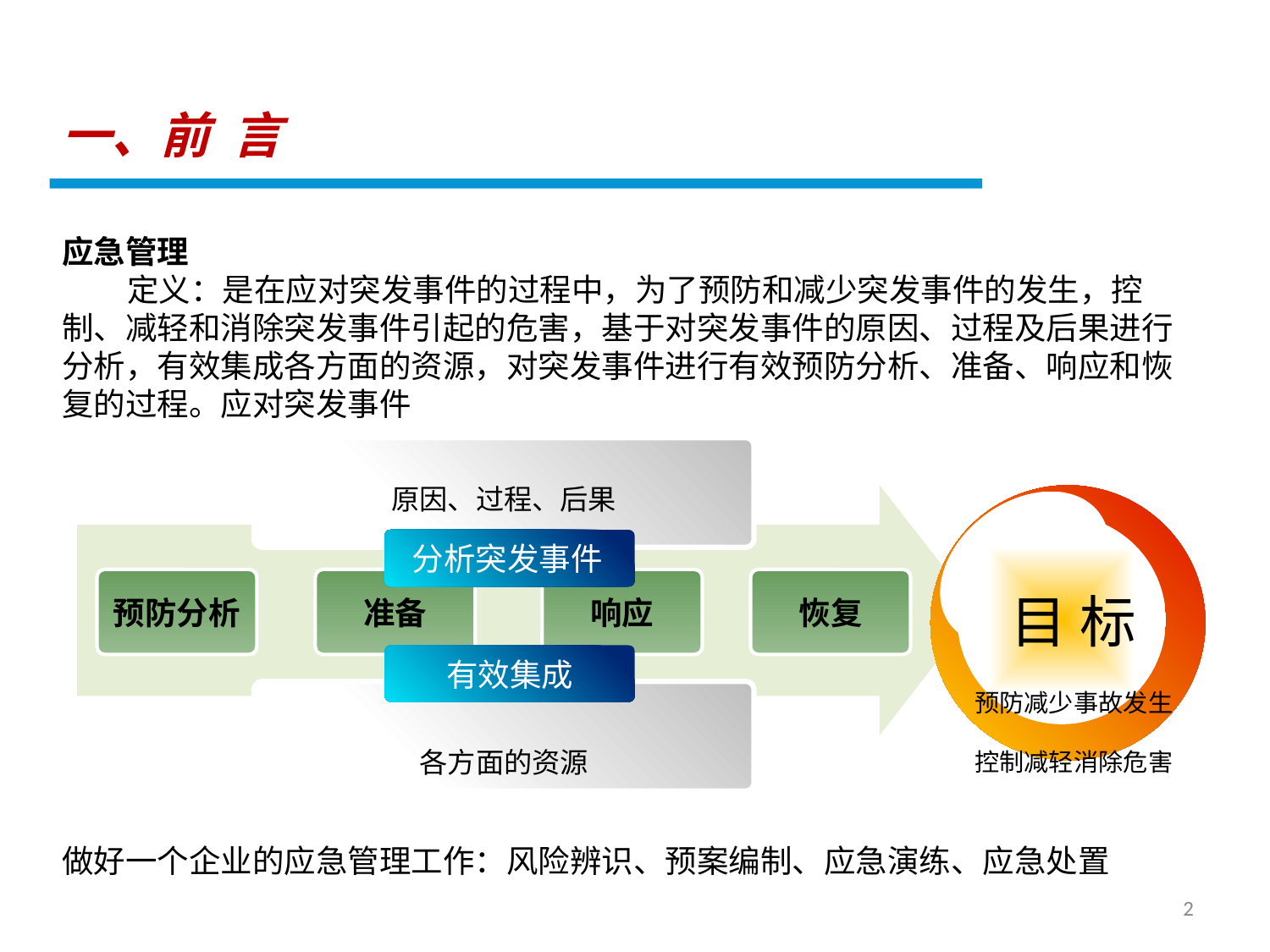

一、前  言

应急管理
        定义：是在应对突发事件的过程中，为了预防和减少突发事件的发生，控制、减轻和消除突发事件引起的危害，基于对突发事件的原因、过程及后果进行分析，有效集成各方面的资源，对突发事件进行有效预防分析、准备、响应和恢复的过程。应对突发事件

原因、过程、后果

目 标

分析突发事件
预防分析
准备
响应
恢复

有效集成

各方面的资源
预防减少事故发生

控制减轻消除危害
做好一个企业的应急管理工作：风险辨识、预案编制、应急演练、应急处置
2